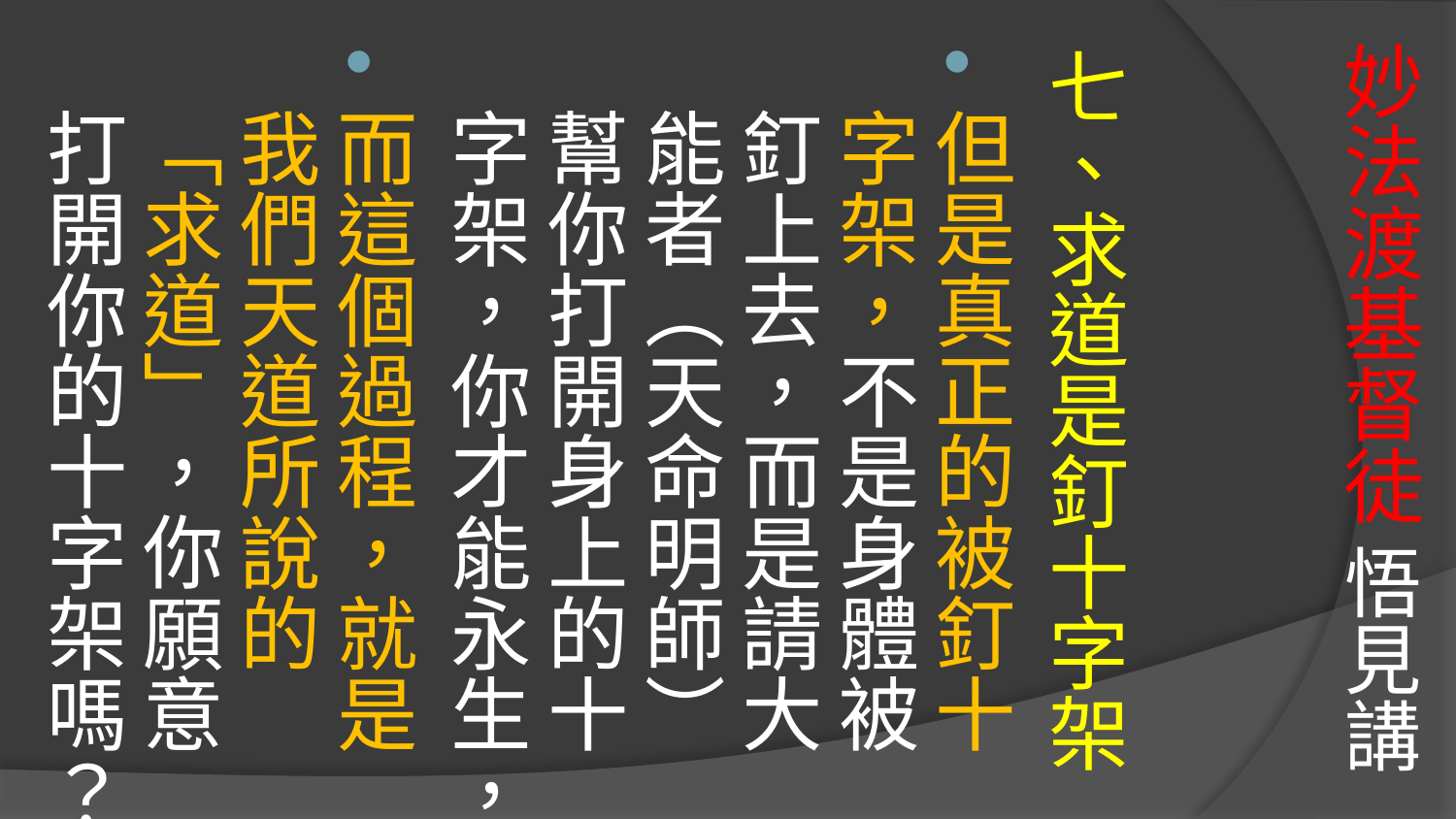

# 妙法渡基督徒 悟見講
七、求道是釘十字架
但是真正的被釘十字架，不是身體被釘上去，而是請大能者（天命明師）幫你打開身上的十字架，你才能永生，
而這個過程，就是我們天道所說的「求道」，你願意打開你的十字架嗎？